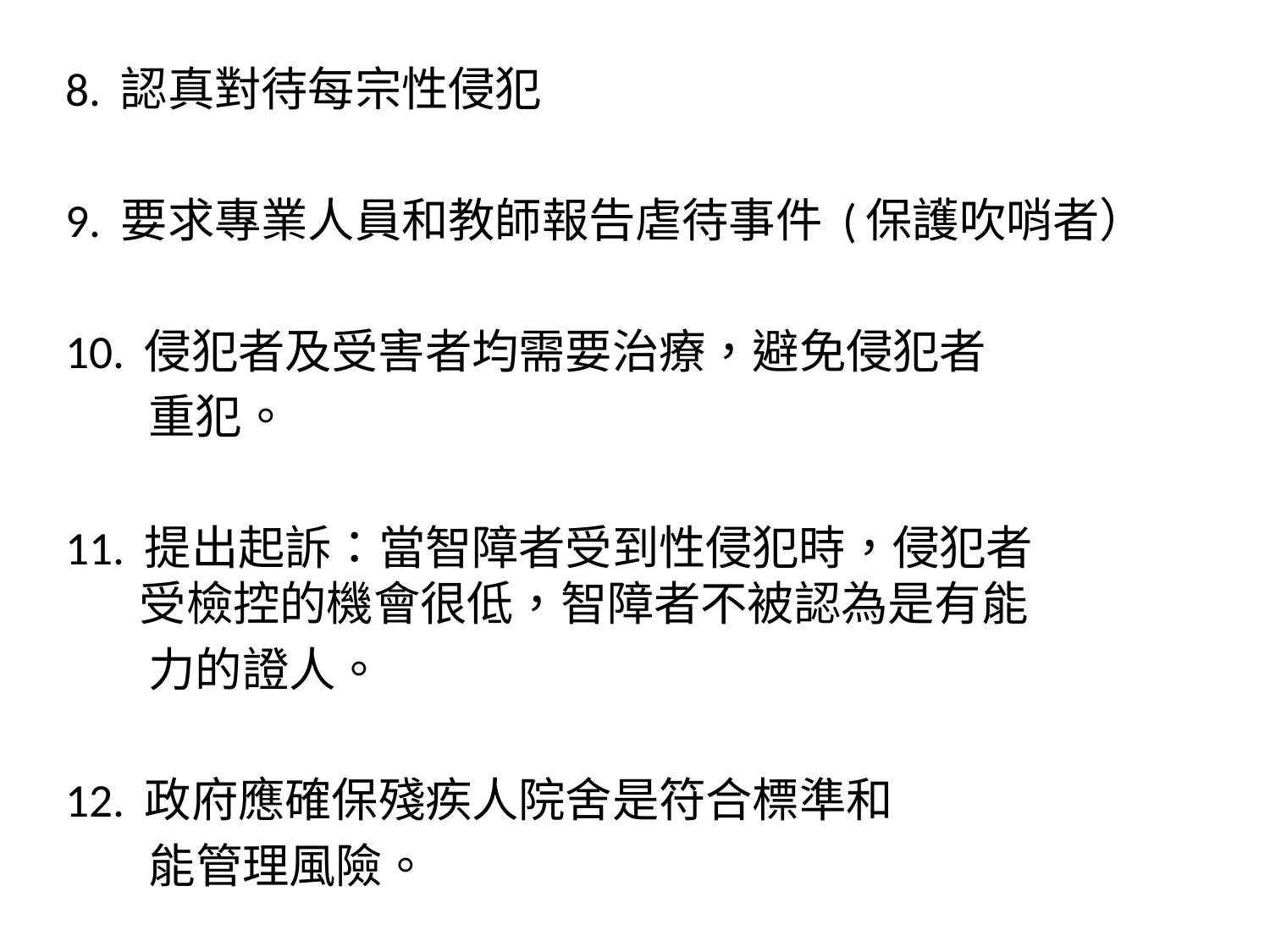

#
8. 認真對待每宗性侵犯

9. 要求專業人員和教師報告虐待事件 (保護吹哨者）

10. 侵犯者及受害者均需要治療，避免侵犯者
       重犯。

11. 提出起訴：當智障者受到性侵犯時，侵犯者
       受檢控的機會很低，智障者不被認為是有能
       力的證人。

12. 政府應確保殘疾人院舍是符合標準和
       能管理風險。